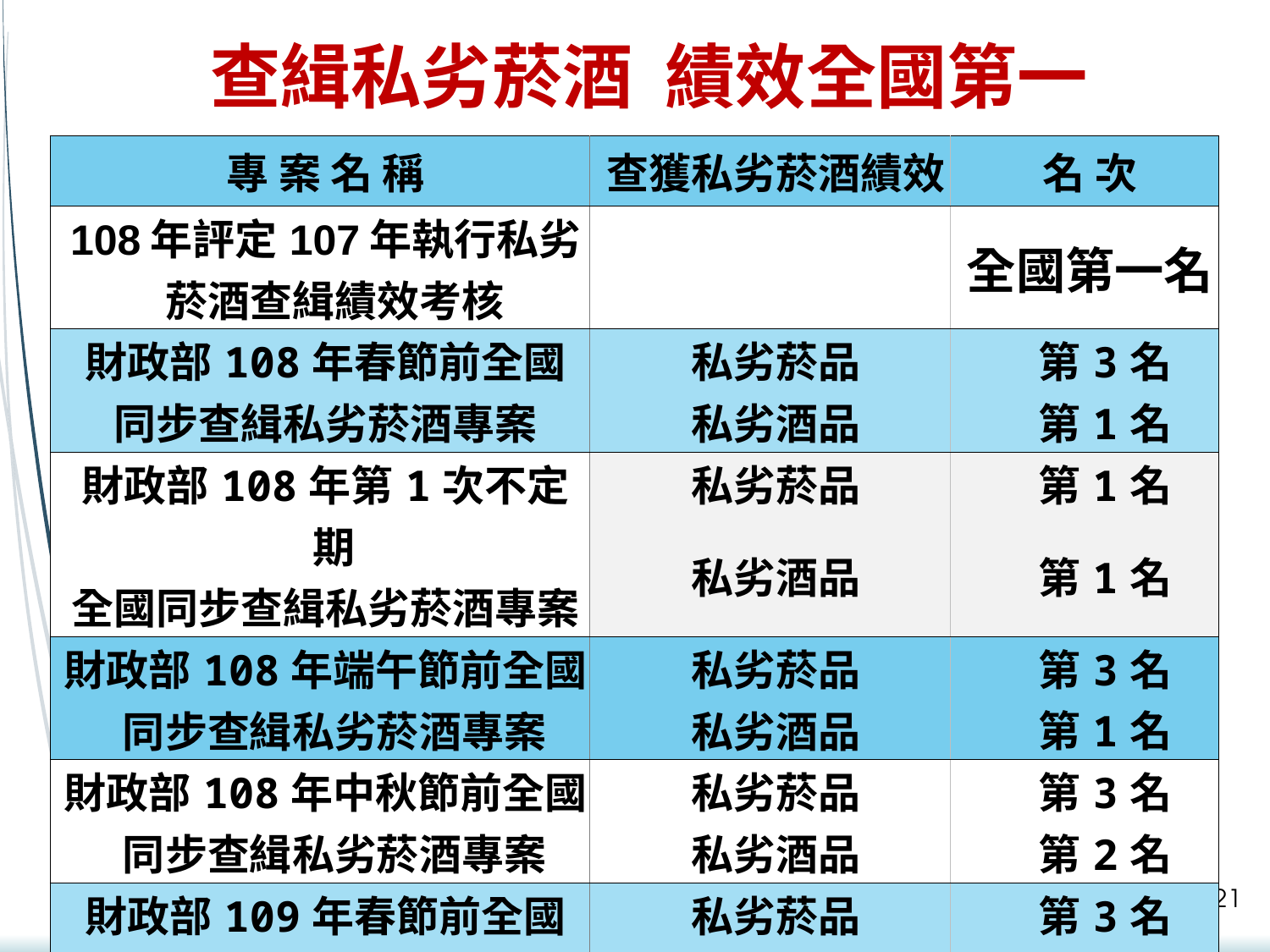

# 查緝私劣菸酒  績效全國第一
| 專 案 名 稱 | 查獲私劣菸酒績效 | 名 次 |
| --- | --- | --- |
| 108年評定107年執行私劣菸酒查緝績效考核 |  | 全國第一名 |
| 財政部108年春節前全國 同步查緝私劣菸酒專案 | 私劣菸品 | 第3名 |
|  | 私劣酒品 | 第1名 |
| 財政部108年第1次不定期 全國同步查緝私劣菸酒專案 | 私劣菸品 | 第1名 |
|  | 私劣酒品 | 第1名 |
| 財政部108年端午節前全國同步查緝私劣菸酒專案 | 私劣菸品 | 第3名 |
|  | 私劣酒品 | 第1名 |
| 財政部108年中秋節前全國同步查緝私劣菸酒專案 | 私劣菸品 | 第3名 |
|  | 私劣酒品 | 第2名 |
| 財政部109年春節前全國 同步查緝私劣菸酒專案 | 私劣菸品 | 第3名 |
|  | 私劣酒品 | 第3名 |
| 財政部109年第1次不定期 全國同步查緝私劣菸酒專案 | 私劣酒品 | 第2名 |
21